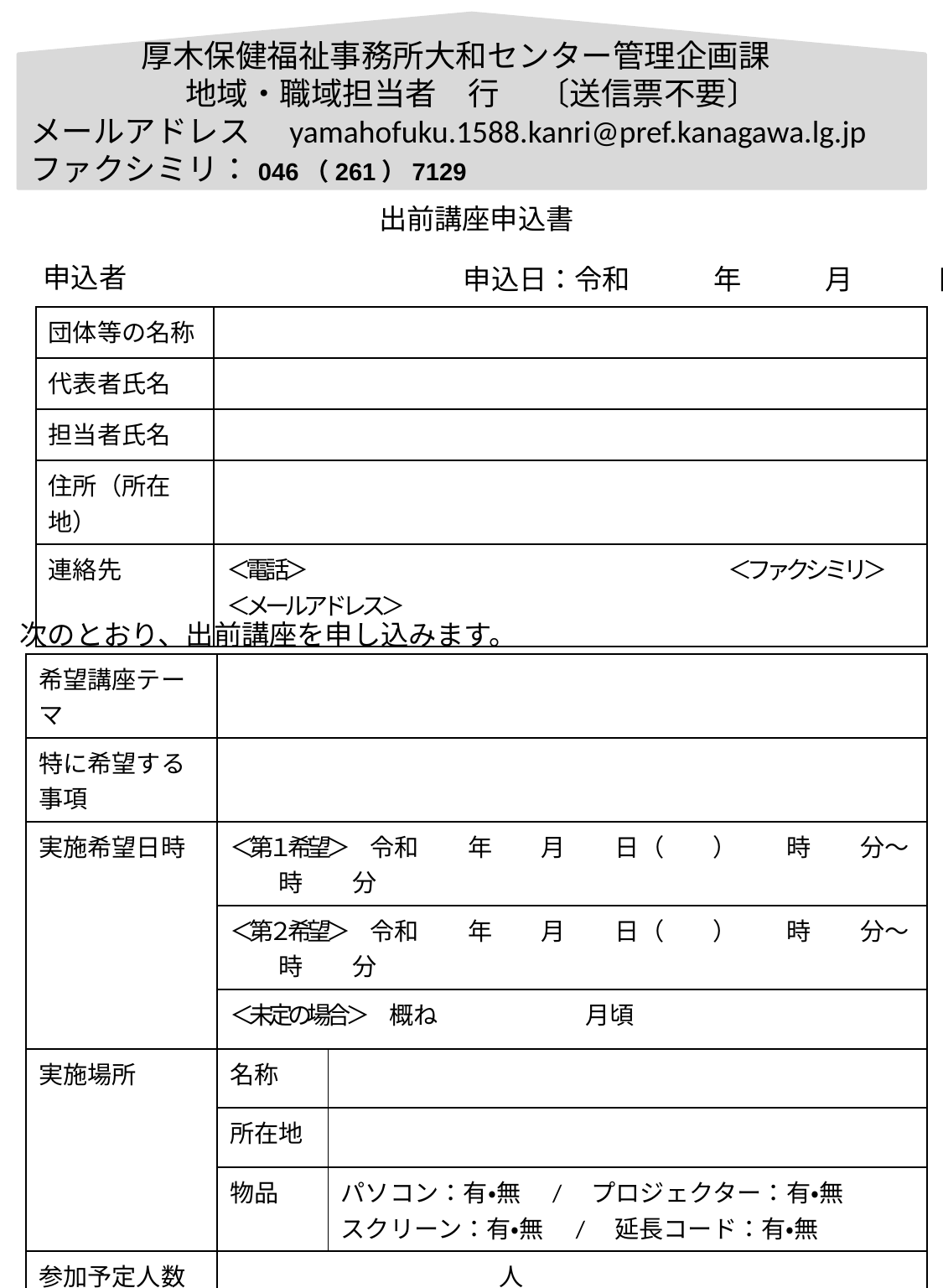

厚木保健福祉事務所大和センター管理企画課
地域・職域担当者　行 　〔送信票不要〕
メールアドレス　yamahofuku.1588.kanri@pref.kanagawa.lg.jp
ファクシミリ：046（261）7129
出前講座申込書
申込者
申込日：令和　　　年　　　月　　　日
| 団体等の名称 |  |
| --- | --- |
| 代表者氏名 |  |
| 担当者氏名 |  |
| 住所（所在地） |  |
| 連絡先 | ＜電話＞ 　　　　　　　　　　　　　　　　　　　　　　＜ファクシミリ＞ ＜メールアドレス＞ |
次のとおり、出前講座を申し込みます。
| 希望講座テーマ |  |  |
| --- | --- | --- |
| 特に希望する事項 |  |  |
| 実施希望日時 | ＜第１希望＞　令和　　年　　月　　日（　　）　　時　　分～　　時　　分 |  |
|  | ＜第２希望＞　令和　　年　　月　　日（　　）　　時　　分～　　時　　分 |  |
|  | ＜未定の場合＞　概ね　　　　　　月頃 |  |
| 実施場所 | 名称 |  |
|  | 所在地 |  |
|  | 物品 | パソコン：有・無　/　プロジェクター：有・無 スクリーン：有・無　/　延長コード：有・無 |
| 参加予定人数 | 人 |  |
| 備考 |  |  |